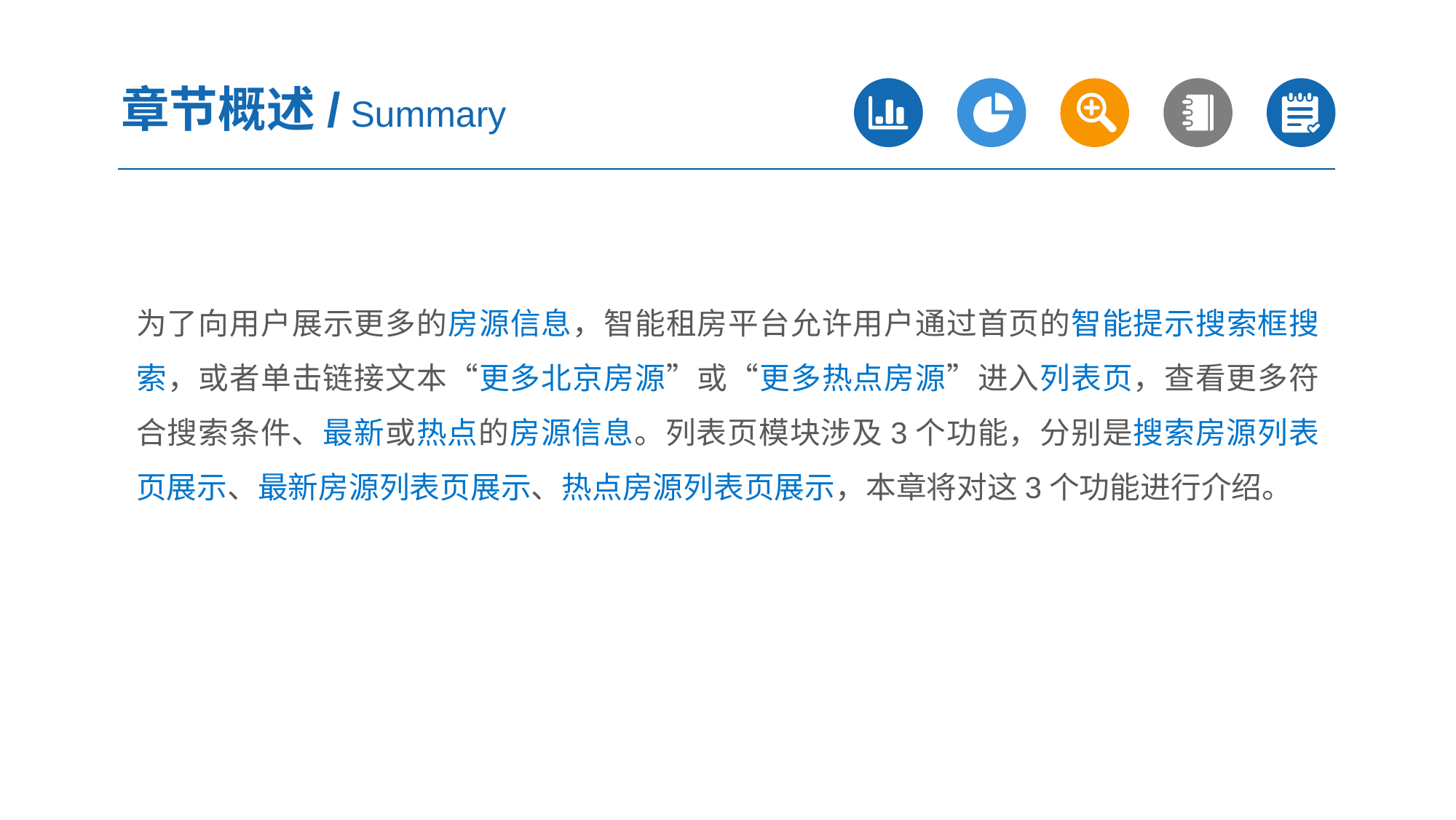

章节概述/ Summary
为了向用户展示更多的房源信息，智能租房平台允许用户通过首页的智能提示搜索框搜索，或者单击链接文本“更多北京房源”或“更多热点房源”进入列表页，查看更多符合搜索条件、最新或热点的房源信息。列表页模块涉及3个功能，分别是搜索房源列表页展示、最新房源列表页展示、热点房源列表页展示，本章将对这3个功能进行介绍。